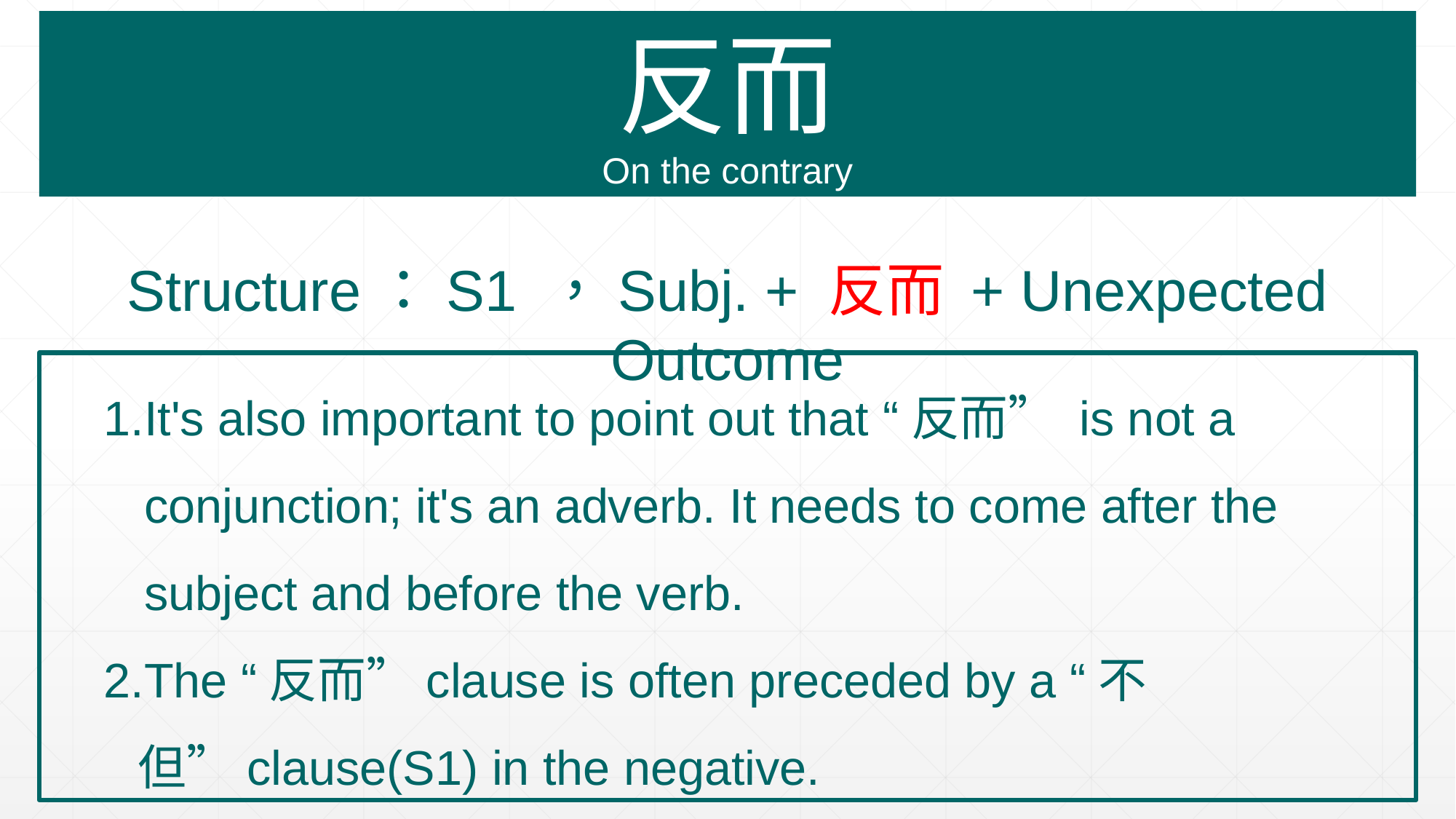

反而
On the contrary
Structure：S1 ，Subj. + 反而 + Unexpected Outcome
    1.It's also important to point out that “反而” is not a
       conjunction; it's an adverb. It needs to come after the
       subject and before the verb.
    2.The “反而”clause is often preceded by a “不
       但”clause(S1) in the negative.